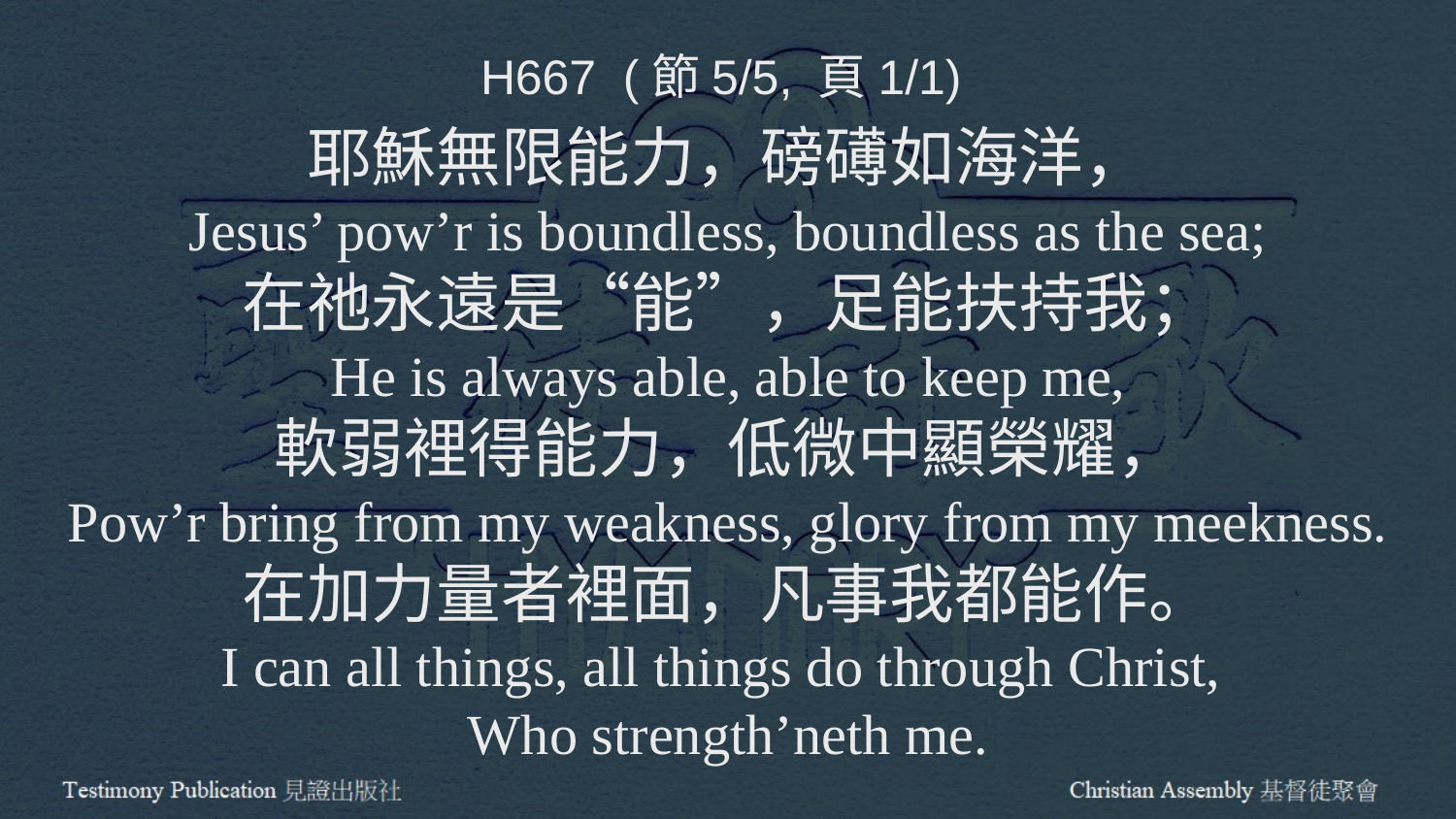

H667  (節5/5, 頁1/1)
耶穌無限能力，磅礡如海洋，
Jesus’ pow’r is boundless, boundless as the sea;
在祂永遠是“能”，足能扶持我；
He is always able, able to keep me,
軟弱裡得能力，低微中顯榮耀，
Pow’r bring from my weakness, glory from my meekness.
在加力量者裡面，凡事我都能作。
I can all things, all things do through Christ,
Who strength’neth me.